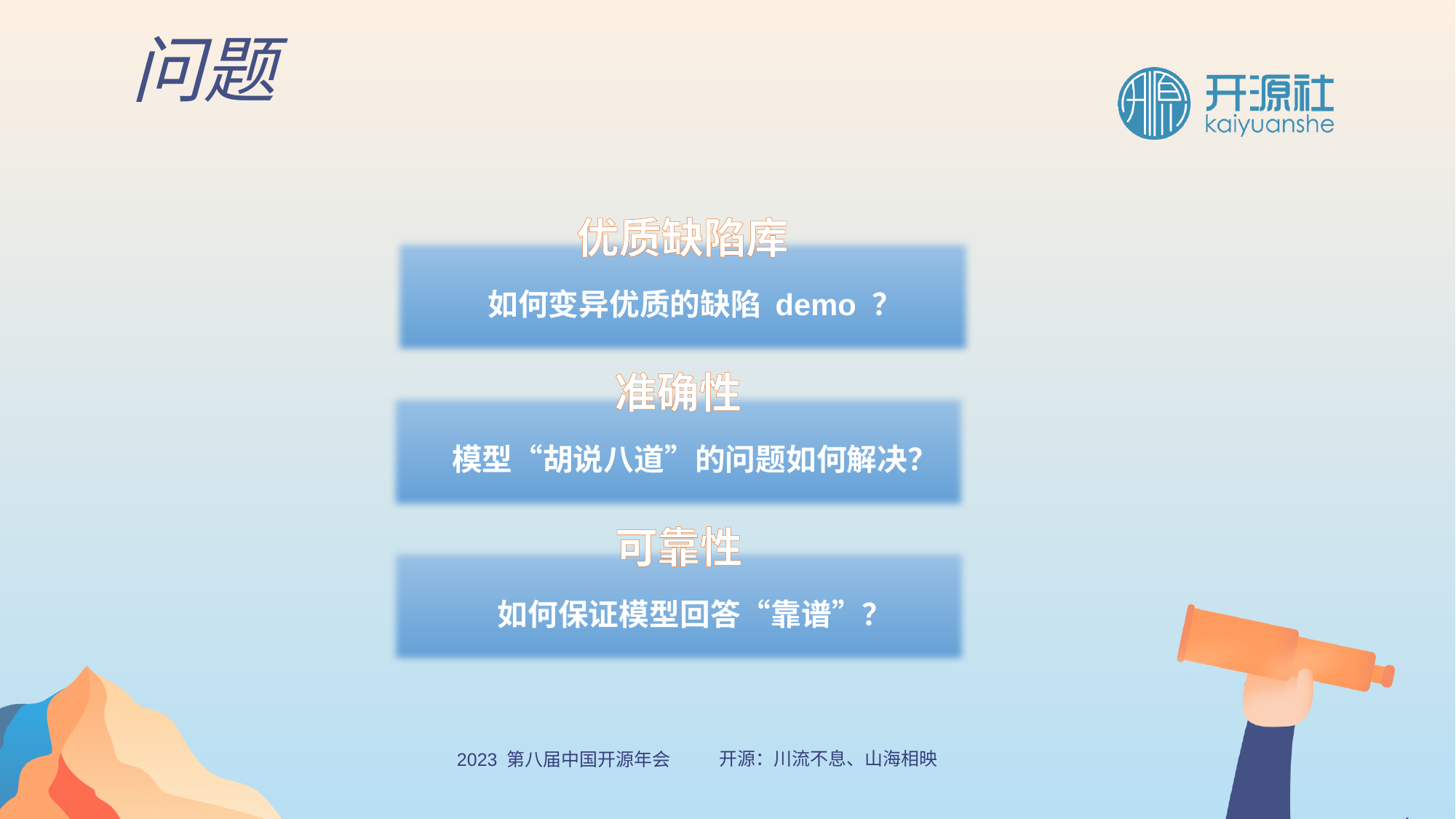

问题
优质缺陷库

如何变异优质的缺陷 demo ？
准确性

模型“胡说八道”的问题如何解决？
可靠性

如何保证模型回答“靠谱”？